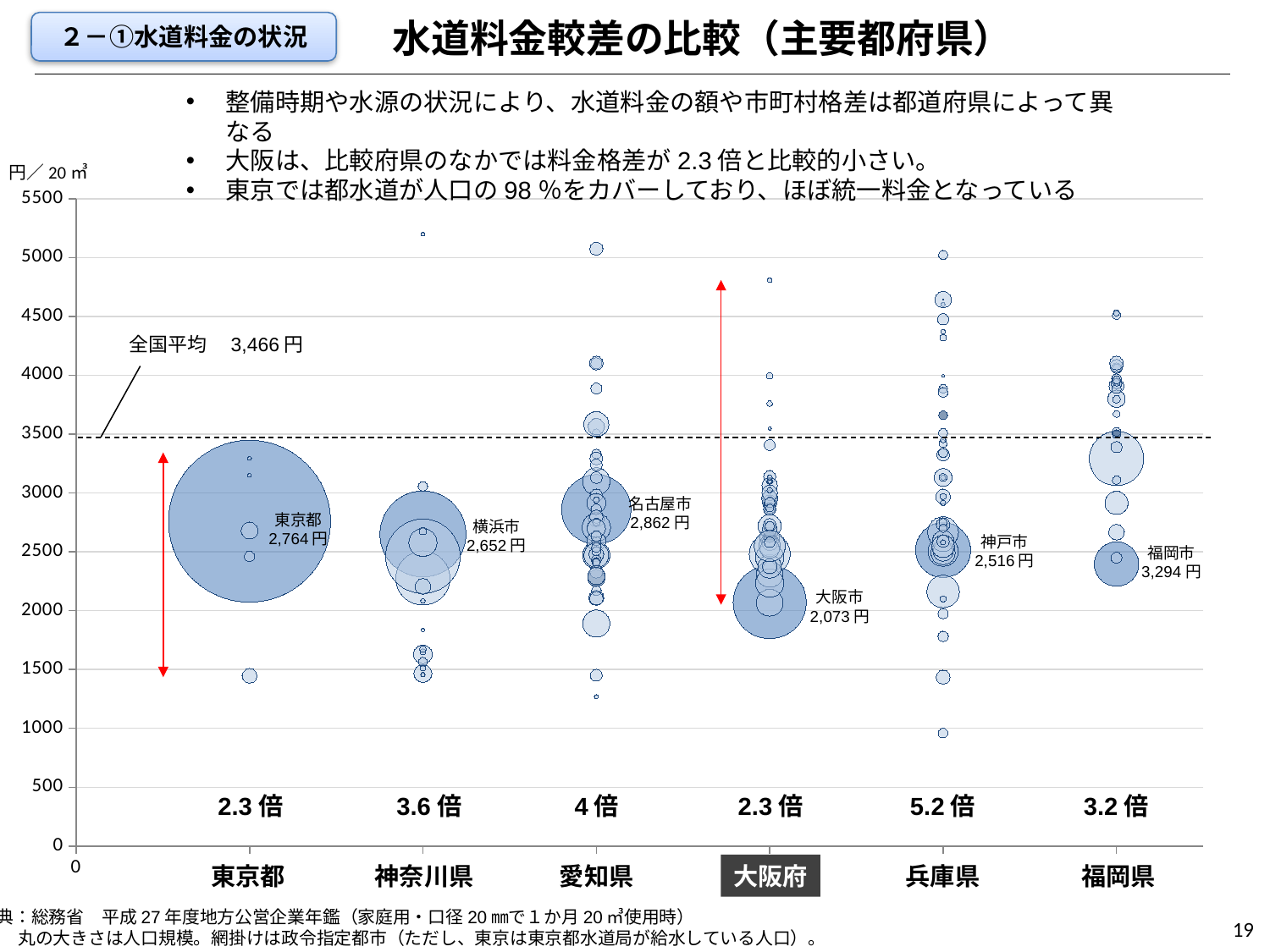

水道料金較差の比較（主要都府県）
２－①水道料金の状況
整備時期や水源の状況により、水道料金の額や市町村格差は都道府県によって異なる
大阪は、比較府県のなかでは料金格差が2.3倍と比較的小さい。
東京では都水道が人口の98％をカバーしており、ほぼ統一料金となっている
円／20㎥

### Chart

| Category | 水道料金 |
|---|---|
全国平均　3,466円
名古屋市
2,862円
東京都
2,764円
横浜市
2,652円
神戸市
2,516円
福岡市
3,294円
大阪市
2,073円
4倍
2.3倍
3.6倍
2.3倍
5.2倍
3.2倍
福岡県
東京都
神奈川県
愛知県
大阪府
兵庫県
出典：総務省　平成27年度地方公営企業年鑑（家庭用・口径20㎜で１か月20㎥使用時）
※　丸の大きさは人口規模。網掛けは政令指定都市（ただし、東京は東京都水道局が給水している人口）。
19